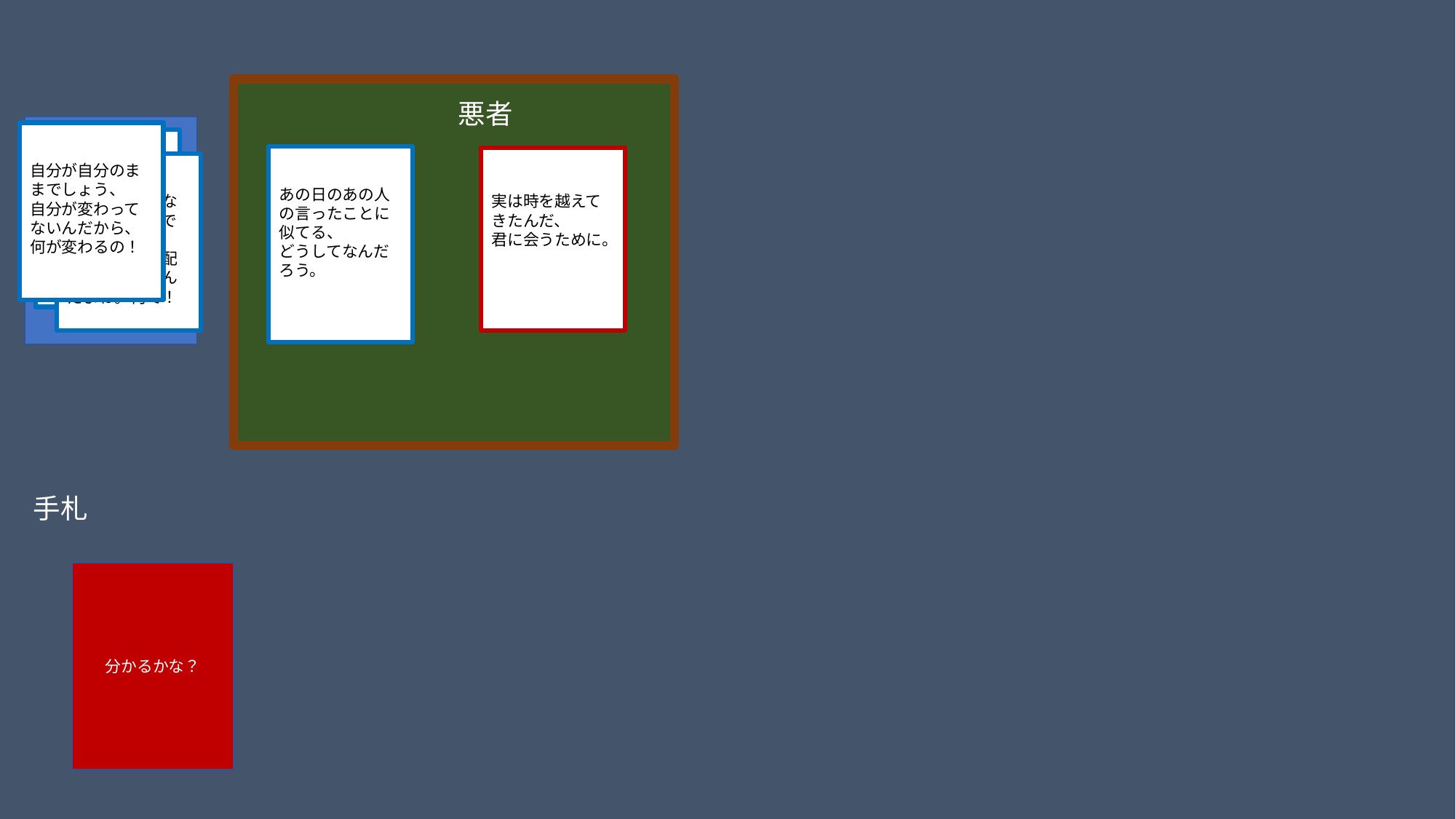

悪者
ここにおいてね

自分が自分のままでしょう、
自分が変わってないんだから、何が変わるの！

タイムトラベルってそんなに小さいところにだけ適用できるのかな？

あの日のあの人の言ったことに似てる、
どうしてなんだろう。

実は時を越えてきたんだ、
君に会うために。

誰も動かしてないなんてないでしょう、
動かしたから配置が換わったんだよね。何で！

手札
分かるかな？